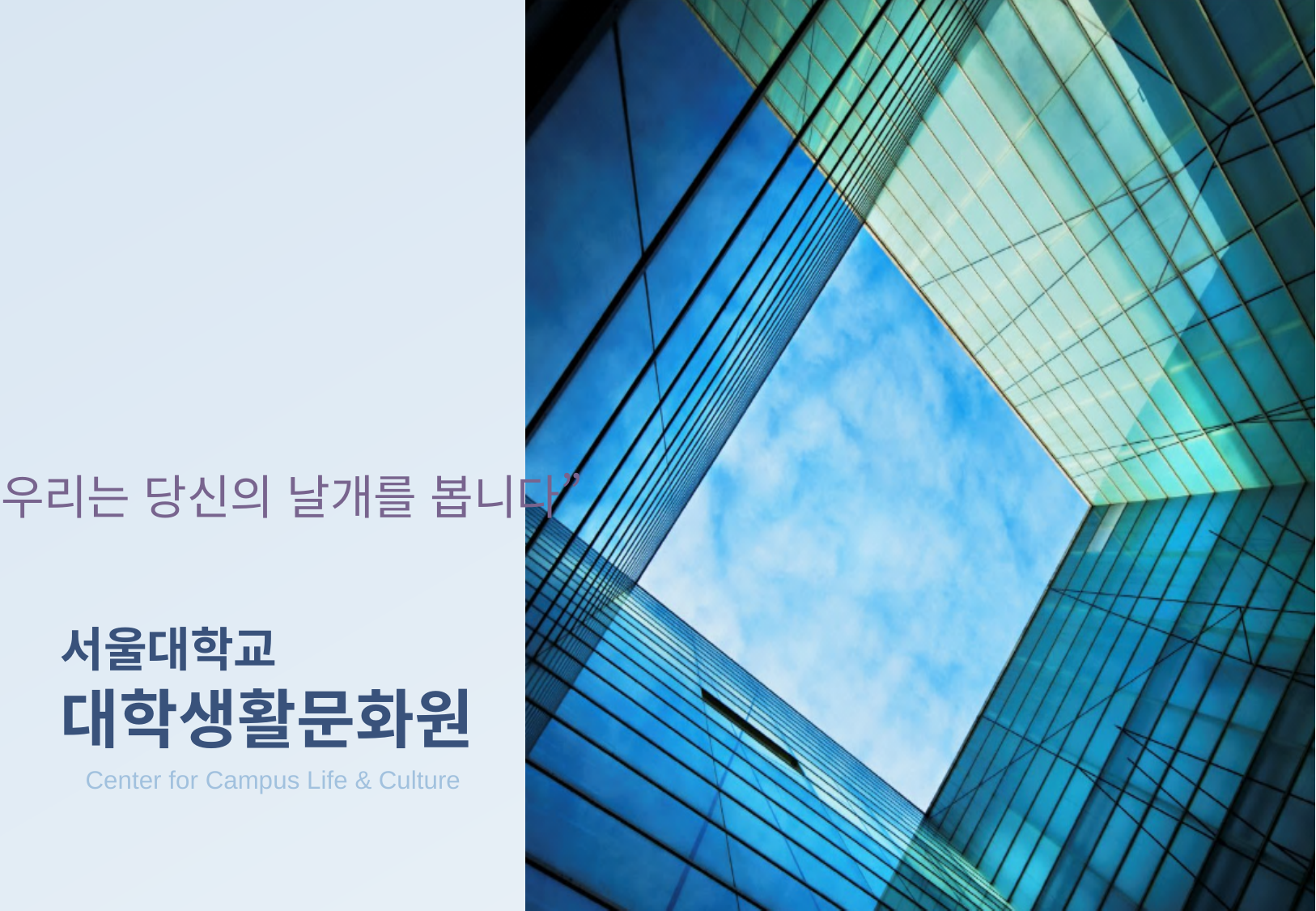

“우리는 당신의 날개를 봅니다”
# 서울대학교 대학생활문화원
Center for Campus Life & Culture